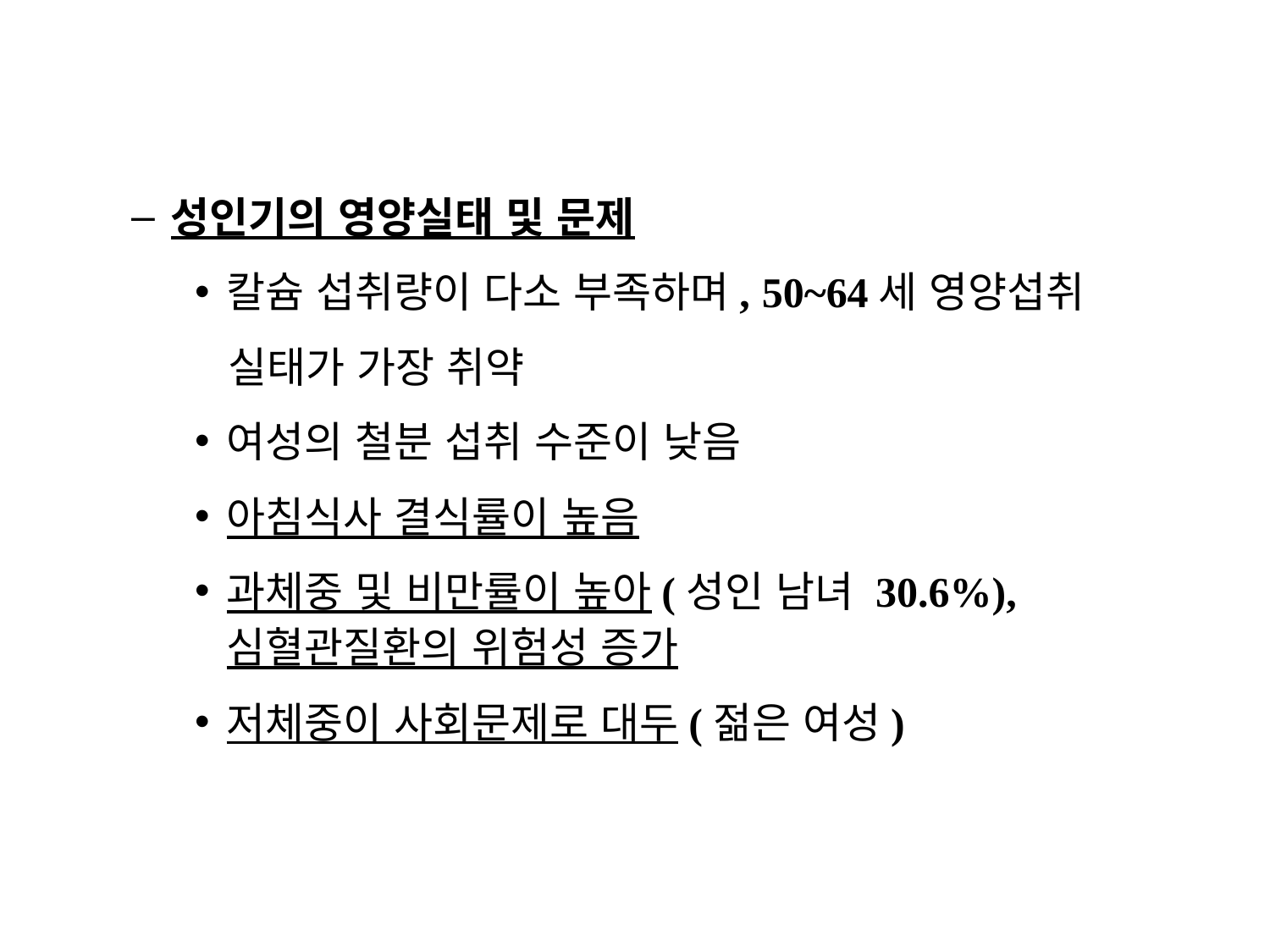

성인기의 영양실태 및 문제
칼슘 섭취량이 다소 부족하며, 50~64세 영양섭취
  실태가 가장 취약
여성의 철분 섭취 수준이 낮음
아침식사 결식률이 높음
과체중 및 비만률이 높아(성인 남녀 30.6%), 심혈관질환의 위험성 증가
저체중이 사회문제로 대두(젊은 여성)